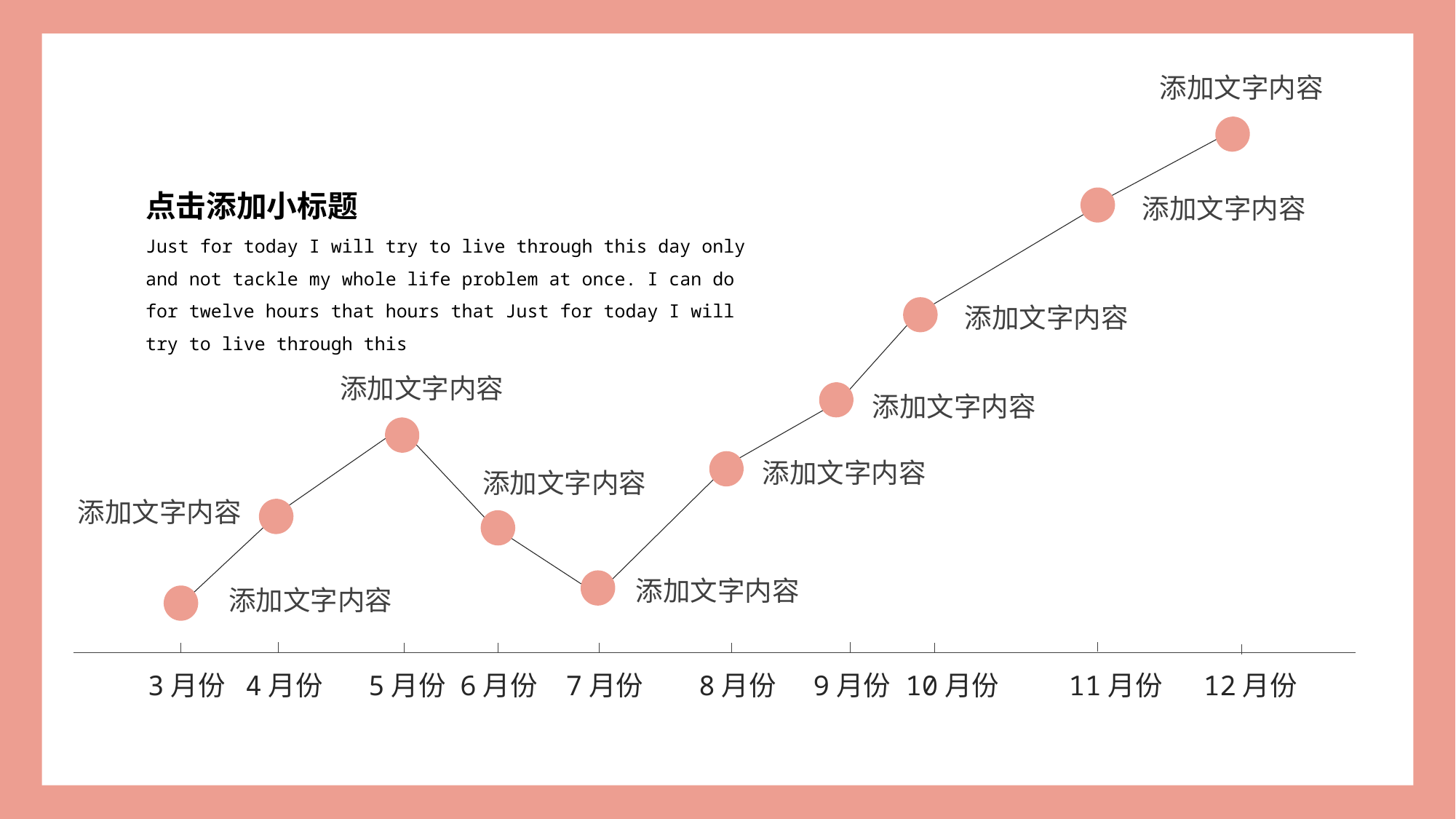

添加文字内容

点击添加小标题
Just for today I will try to live through this day only and not tackle my whole life problem at once. I can do for twelve hours that hours that Just for today I will try to live through this
添加文字内容

添加文字内容

添加文字内容

添加文字内容

添加文字内容

添加文字内容
添加文字内容

添加文字内容

添加文字内容

3月份
4月份
5月份
6月份
7月份
8月份
9月份
10月份
11月份
12月份